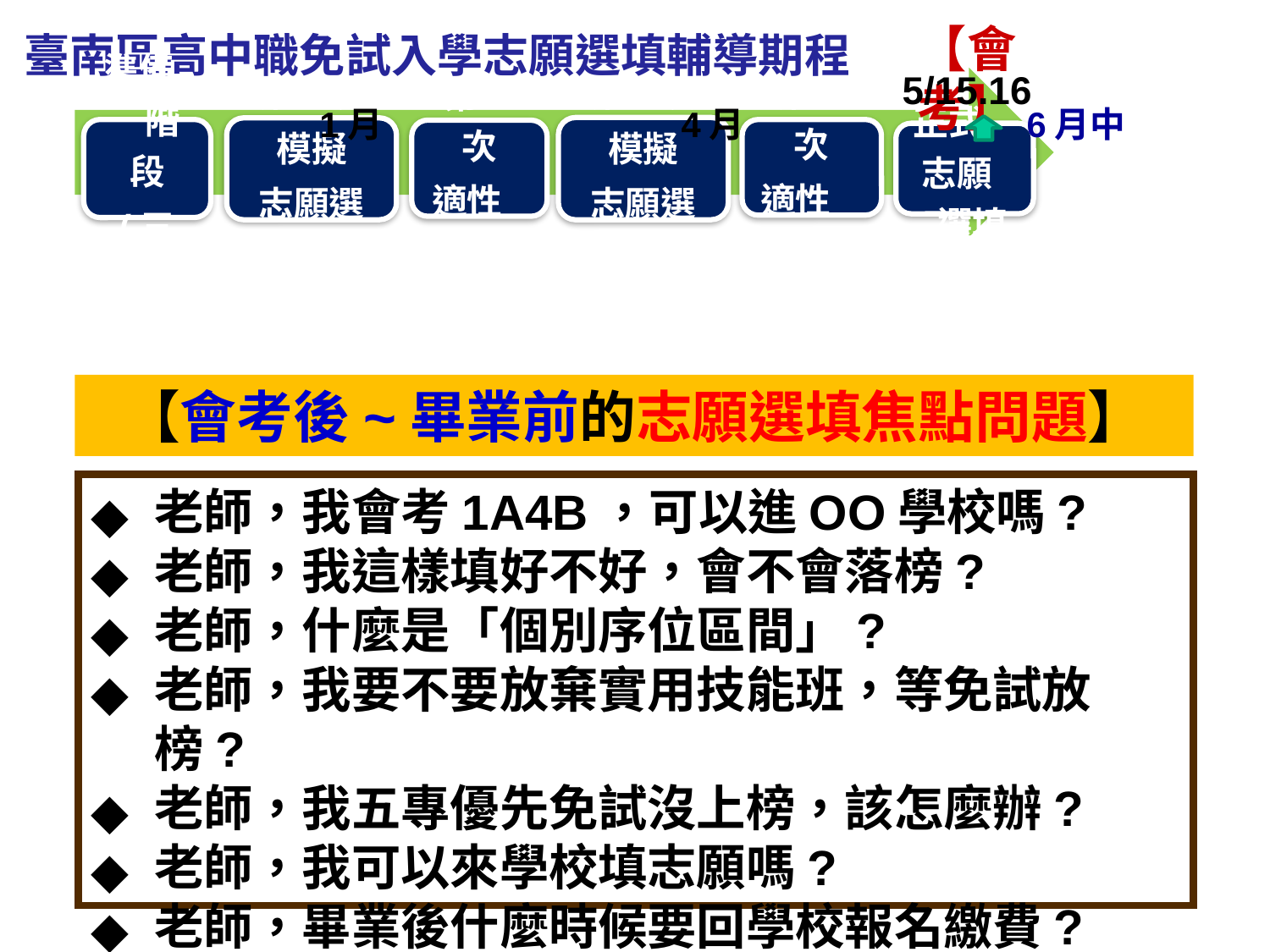

臺南區高中職免試入學志願選填輔導期程
【會考】
5/15.16

第二次
模擬
志願選填
第一次
模擬
志願選填

準備       階段
(三上)
第二次
適性       輔導
第一次
適性      輔導
正式      志願      選填
1月                                    4月                                  6月中

【會考後~畢業前的志願選填焦點問題】
老師，我會考1A4B，可以進ОО學校嗎?
老師，我這樣填好不好，會不會落榜?
老師，什麼是「個別序位區間」?
老師，我要不要放棄實用技能班，等免試放榜?
老師，我五專優先免試沒上榜，該怎麼辦?
老師，我可以來學校填志願嗎?
老師，畢業後什麼時候要回學校報名繳費?